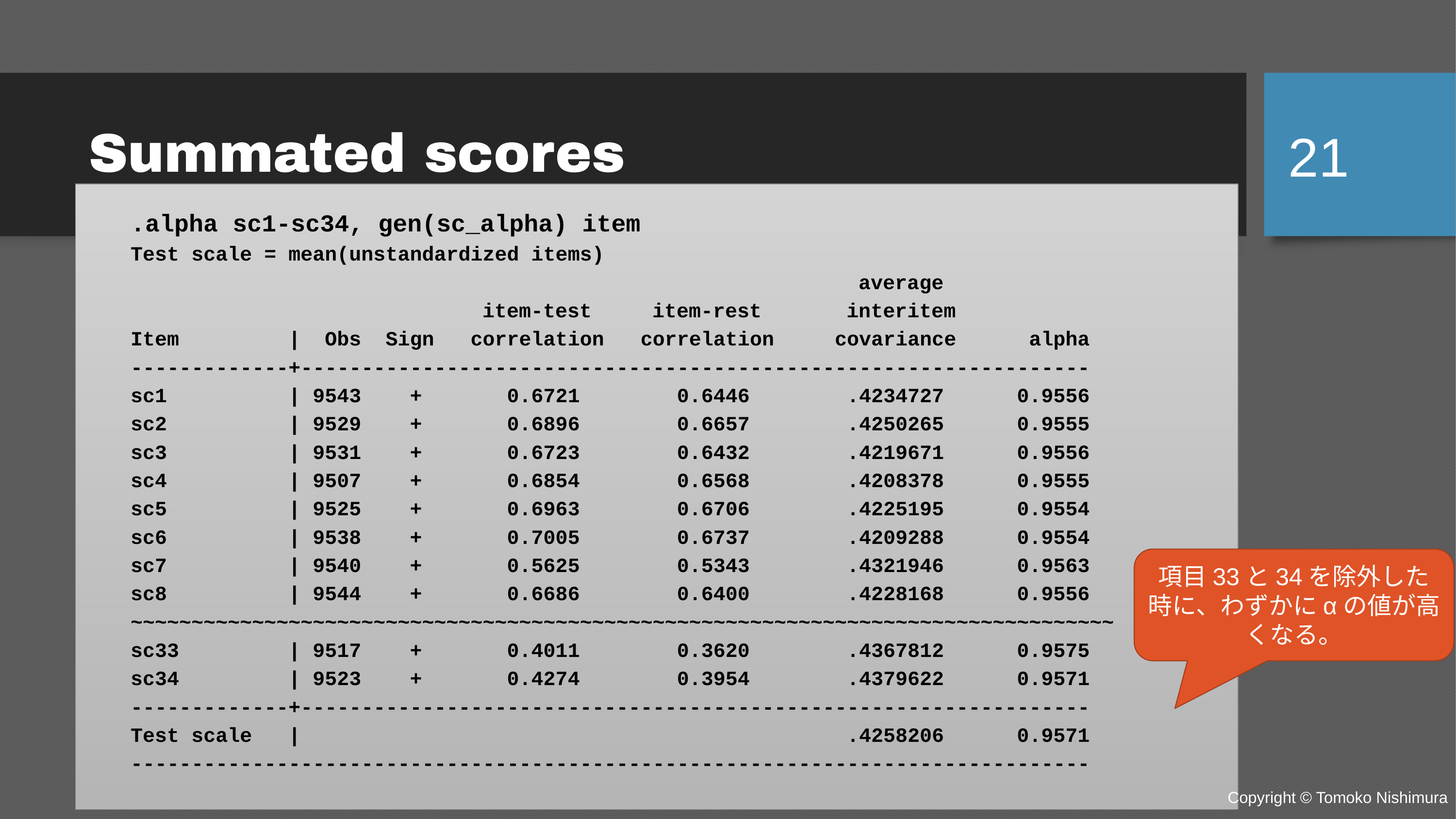

21
# Summated scores

.alpha sc1-sc34, gen(sc_alpha) item
Test scale = mean(unstandardized items)
                                                            average
                             item-test     item-rest       interitem
Item         |  Obs  Sign   correlation   correlation     covariance      alpha
-------------+-----------------------------------------------------------------
sc1          | 9543    +       0.6721        0.6446        .4234727      0.9556
sc2          | 9529    +       0.6896        0.6657        .4250265      0.9555
sc3          | 9531    +       0.6723        0.6432        .4219671      0.9556
sc4          | 9507    +       0.6854        0.6568        .4208378      0.9555
sc5          | 9525    +       0.6963        0.6706        .4225195      0.9554
sc6          | 9538    +       0.7005        0.6737        .4209288      0.9554
sc7          | 9540    +       0.5625        0.5343        .4321946      0.9563
sc8          | 9544    +       0.6686        0.6400        .4228168      0.9556
~~~~~~~~~~~~~~~~~~~~~~~~~~~~~~~~~~~~~~~~~~~~~~~~~~~~~~~~~~~~~~~~~~~~~~~~~~~~~~~~~
sc33         | 9517    +       0.4011        0.3620        .4367812      0.9575
sc34         | 9523    +       0.4274        0.3954        .4379622      0.9571
-------------+-----------------------------------------------------------------
Test scale   |                                             .4258206      0.9571
-------------------------------------------------------------------------------
項目33と34を除外した時に、わずかにαの値が高くなる。
Copyright © Tomoko Nishimura